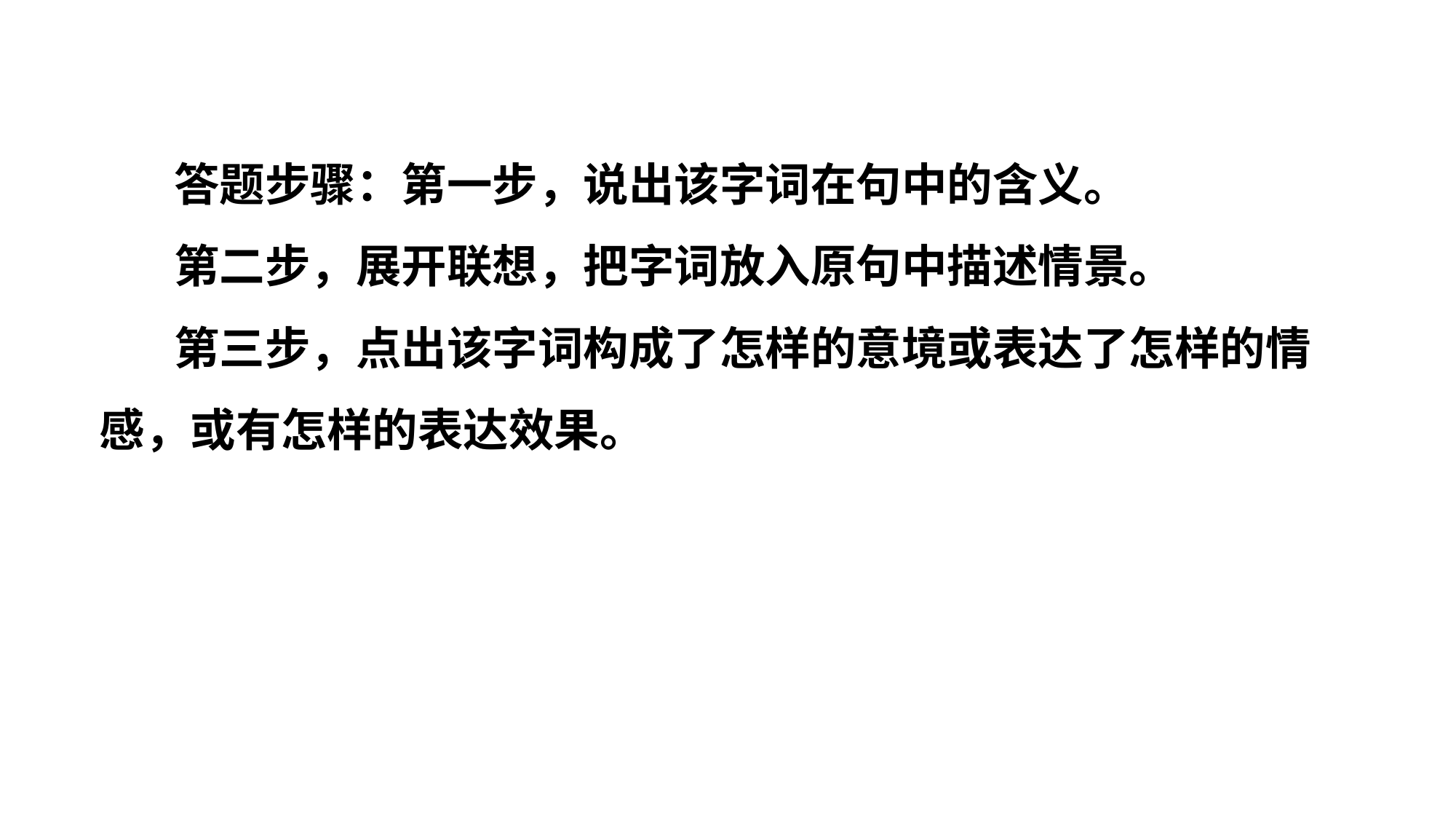

答题步骤：第一步，说出该字词在句中的含义。
第二步，展开联想，把字词放入原句中描述情景。
第三步，点出该字词构成了怎样的意境或表达了怎样的情感，或有怎样的表达效果。